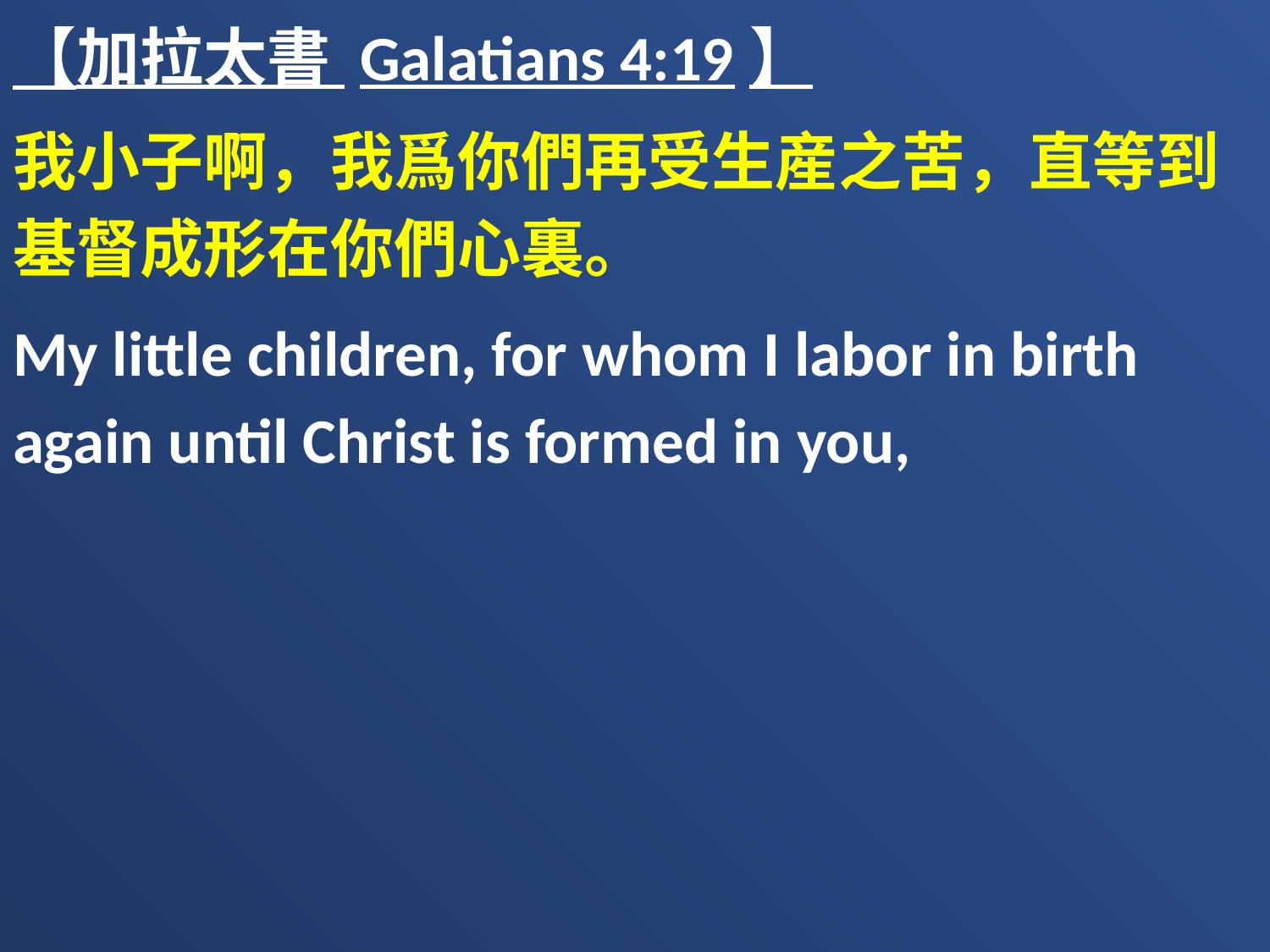

【加拉太書 Galatians 4:19】
我小子啊，我爲你們再受生産之苦，直等到基督成形在你們心裏。
My little children, for whom I labor in birth again until Christ is formed in you,